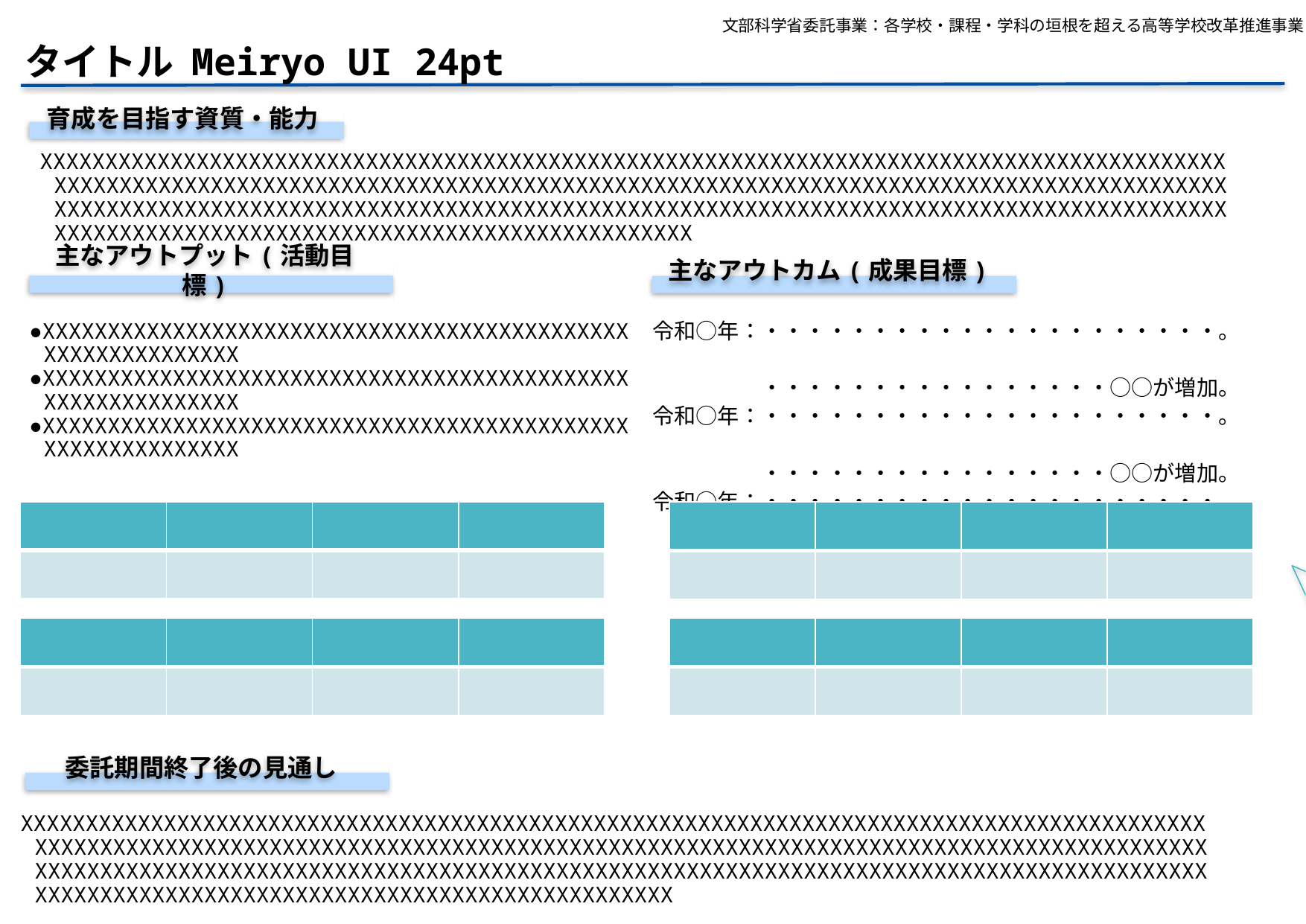

文部科学省委託事業：各学校・課程・学科の垣根を超える高等学校改革推進事業
タイトル Meiryo UI 24pt
育成を目指す資質・能力

XXXXXXXXXXXXXXXXXXXXXXXXXXXXXXXXXXXXXXXXXXXXXXXXXXXXXXXXXXXXXXXXXXXXXXXXXXXXXXXXXXXXXXXXXXXXXXXXXXXXXXXXXXXXXXXXXXXXXXXXXXXXXXXXXXXXXXXXXXXXXXXXXXXXXXXXXXXXXXXXXXXXXXXXXXXXXXXXXXXXXXXXXXXXXXXXXXXXXXXXXXXXXXXXXXXXXXXXXXXXXXXXXXXXXXXXXXXXXXXXXXXXXXXXXXXXXXXXXXXXXXXXXXXXXXXXXXXXXXXXXXXXXXXXXXXXXXXXXXXXXXXXXXXXXXXXXXXXXXXX
背景
主なアウトプット(活動目標)
主なアウトカム(成果目標)

令和○年：・・・・・・・・・・・・・・・・・・・・・。
　　　　　・・・・・・・・・・・・・・・・○○が増加。
令和○年：・・・・・・・・・・・・・・・・・・・・・。
　　　　　・・・・・・・・・・・・・・・・○○が増加。
令和○年：・・・・・・・・・・・・・・・・・・・・・。
　　　　　・・・・・・・・・・・・・・・・○○が増加。
●XXXXXXXXXXXXXXXXXXXXXXXXXXXXXXXXXXXXXXXXXXXXXXXXXXXXXXXXXXXX
●XXXXXXXXXXXXXXXXXXXXXXXXXXXXXXXXXXXXXXXXXXXXXXXXXXXXXXXXXXXX
●XXXXXXXXXXXXXXXXXXXXXXXXXXXXXXXXXXXXXXXXXXXXXXXXXXXXXXXXXXXX

構想調書や実施計画書の目標設定シートに記載した内容を参考に簡潔に記載してください。
適宜、図やグラフを挿入して整えてください。
|  |  |  |  |
| --- | --- | --- | --- |
|  |  |  |  |
|  |  |  |  |
| --- | --- | --- | --- |
|  |  |  |  |
|  |  |  |  |
| --- | --- | --- | --- |
|  |  |  |  |
|  |  |  |  |
| --- | --- | --- | --- |
|  |  |  |  |
委託期間終了後の見通し

XXXXXXXXXXXXXXXXXXXXXXXXXXXXXXXXXXXXXXXXXXXXXXXXXXXXXXXXXXXXXXXXXXXXXXXXXXXXXXXXXXXXXXXXXXXXXXXXXXXXXXXXXXXXXXXXXXXXXXXXXXXXXXXXXXXXXXXXXXXXXXXXXXXXXXXXXXXXXXXXXXXXXXXXXXXXXXXXXXXXXXXXXXXXXXXXXXXXXXXXXXXXXXXXXXXXXXXXXXXXXXXXXXXXXXXXXXXXXXXXXXXXXXXXXXXXXXXXXXXXXXXXXXXXXXXXXXXXXXXXXXXXXXXXXXXXXXXXXXXXXXXXXXXXXXXXXXXXXXXX